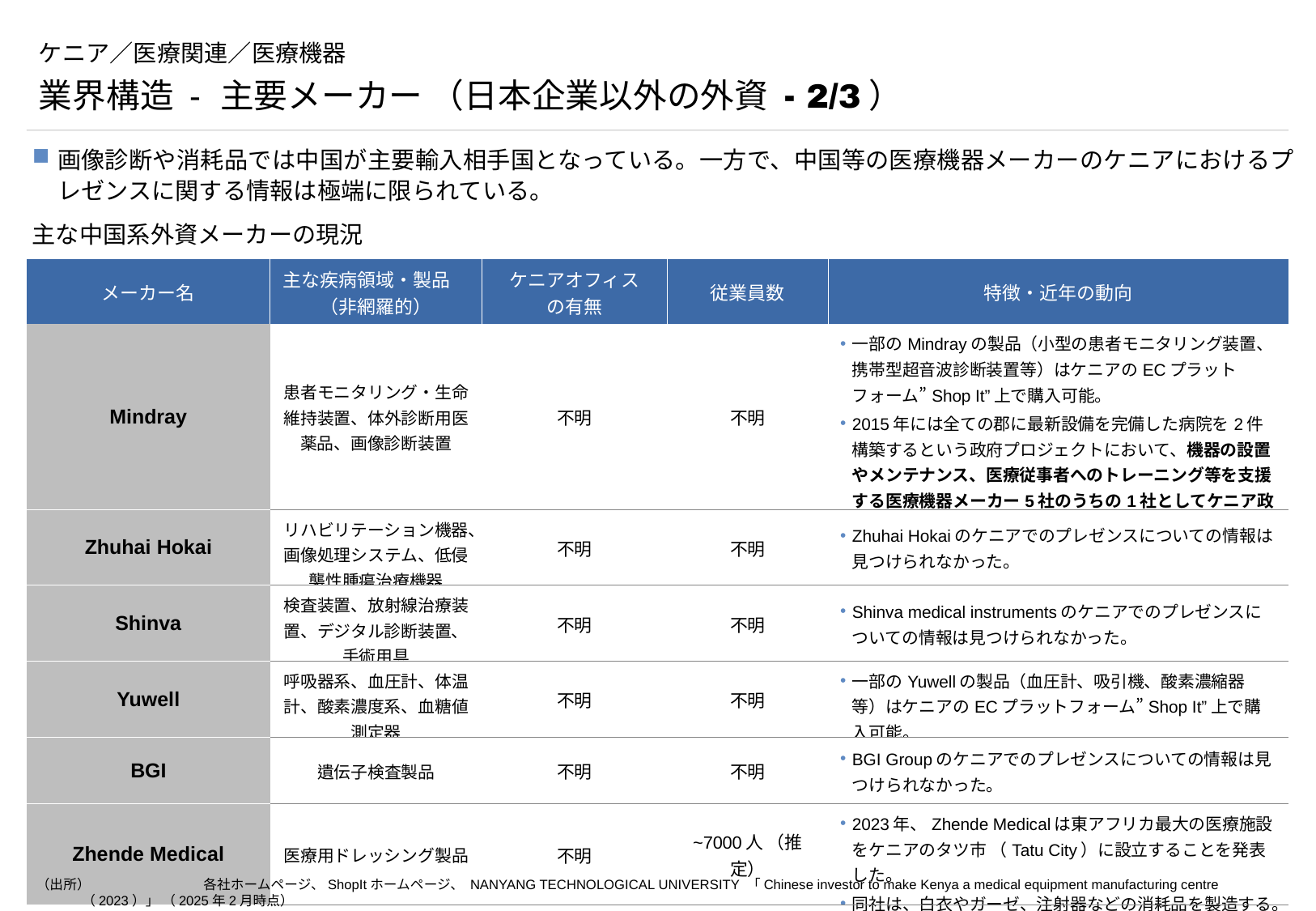

# ケニア／医療関連／医療機器
業界構造 - 主要メーカー （日本企業以外の外資 - 2/3）
画像診断や消耗品では中国が主要輸入相手国となっている。一方で、中国等の医療機器メーカーのケニアにおけるプレゼンスに関する情報は極端に限られている。
主な中国系外資メーカーの現況
| メーカー名 | 主な疾病領域・製品　（非網羅的） | ケニアオフィス の有無 | 従業員数 | 特徴・近年の動向 |
| --- | --- | --- | --- | --- |
| Mindray | 患者モニタリング・生命維持装置、体外診断用医薬品、画像診断装置 | 不明 | 不明 | 一部のMindrayの製品（小型の患者モニタリング装置、携帯型超音波診断装置等）はケニアのECプラットフォーム”Shop It”上で購入可能。 2015年には全ての郡に最新設備を完備した病院を2件構築するという政府プロジェクトにおいて、機器の設置やメンテナンス、医療従事者へのトレーニング等を支援する医療機器メーカー5社のうちの1社としてケニア政府と契約を締結。 |
| Zhuhai Hokai | リハビリテーション機器、画像処理システム、低侵襲性腫瘍治療機器 | 不明 | 不明 | Zhuhai Hokaiのケニアでのプレゼンスについての情報は見つけられなかった。 |
| Shinva | 検査装置、放射線治療装置、デジタル診断装置、手術用具 | 不明 | 不明 | Shinva medical instrumentsのケニアでのプレゼンスについての情報は見つけられなかった。 |
| Yuwell | 呼吸器系、血圧計、体温計、酸素濃度系、血糖値測定器 | 不明 | 不明 | 一部のYuwellの製品（血圧計、吸引機、酸素濃縮器等）はケニアのECプラットフォーム”Shop It”上で購入可能。 |
| BGI | 遺伝子検査製品 | 不明 | 不明 | BGI Groupのケニアでのプレゼンスについての情報は見つけられなかった。 |
| Zhende Medical | 医療用ドレッシング製品 | 不明 | ~7000人 （推定） | 2023年、Zhende Medicalは東アフリカ最大の医療施設をケニアのタツ市 （Tatu City）に設立することを発表した。 同社は、白衣やガーゼ、注射器などの消耗品を製造する。 |
（出所）	各社ホームページ、ShopItホームページ、 NANYANG TECHNOLOGICAL UNIVERSITY 「Chinese investor to make Kenya a medical equipment manufacturing centre （2023）」 （2025年2月時点）